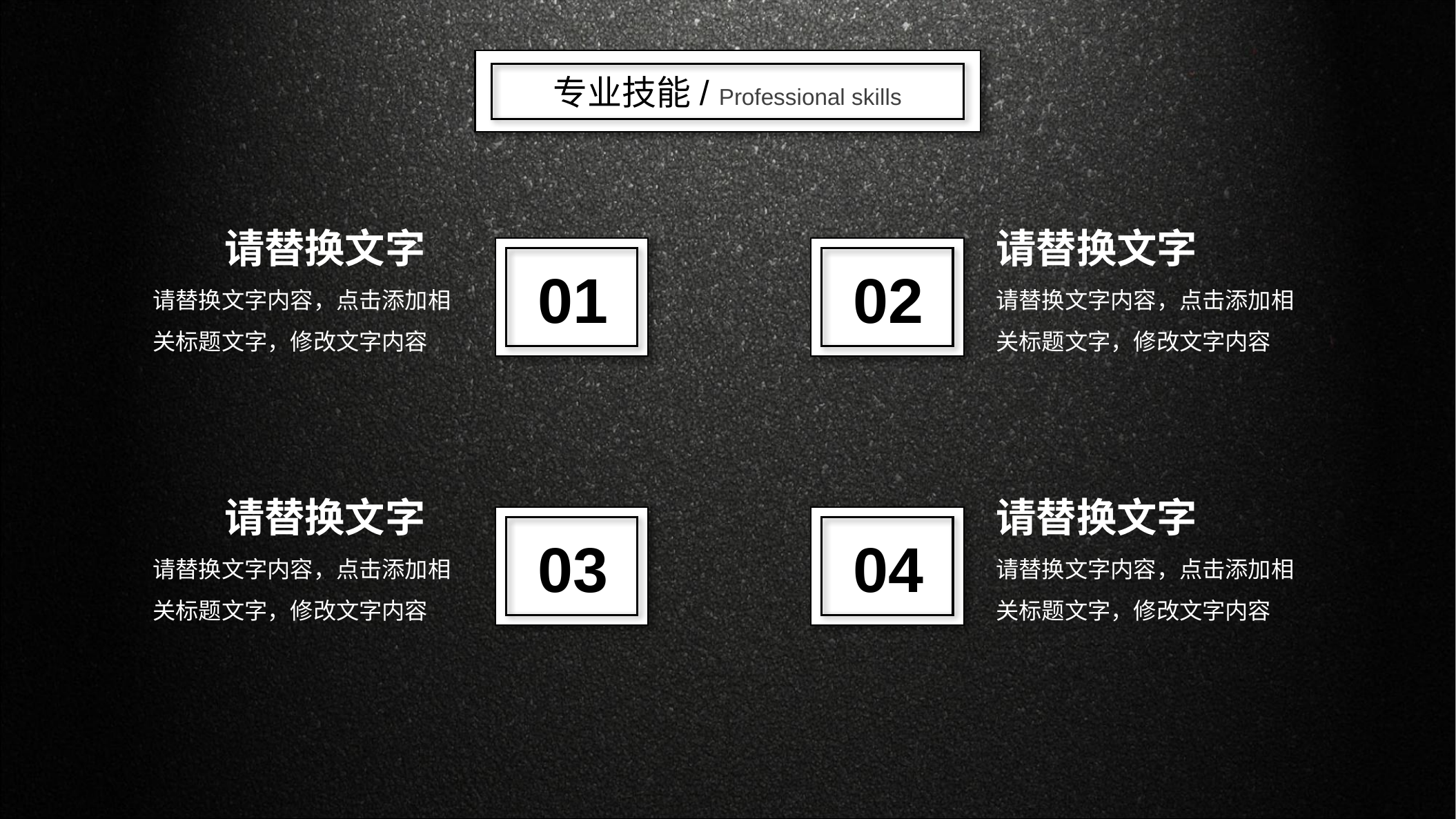

专业技能/ Professional skills
请替换文字
请替换文字

01
02
请替换文字内容，点击添加相关标题文字，修改文字内容
请替换文字内容，点击添加相关标题文字，修改文字内容
请替换文字
请替换文字

03
04
请替换文字内容，点击添加相关标题文字，修改文字内容
请替换文字内容，点击添加相关标题文字，修改文字内容